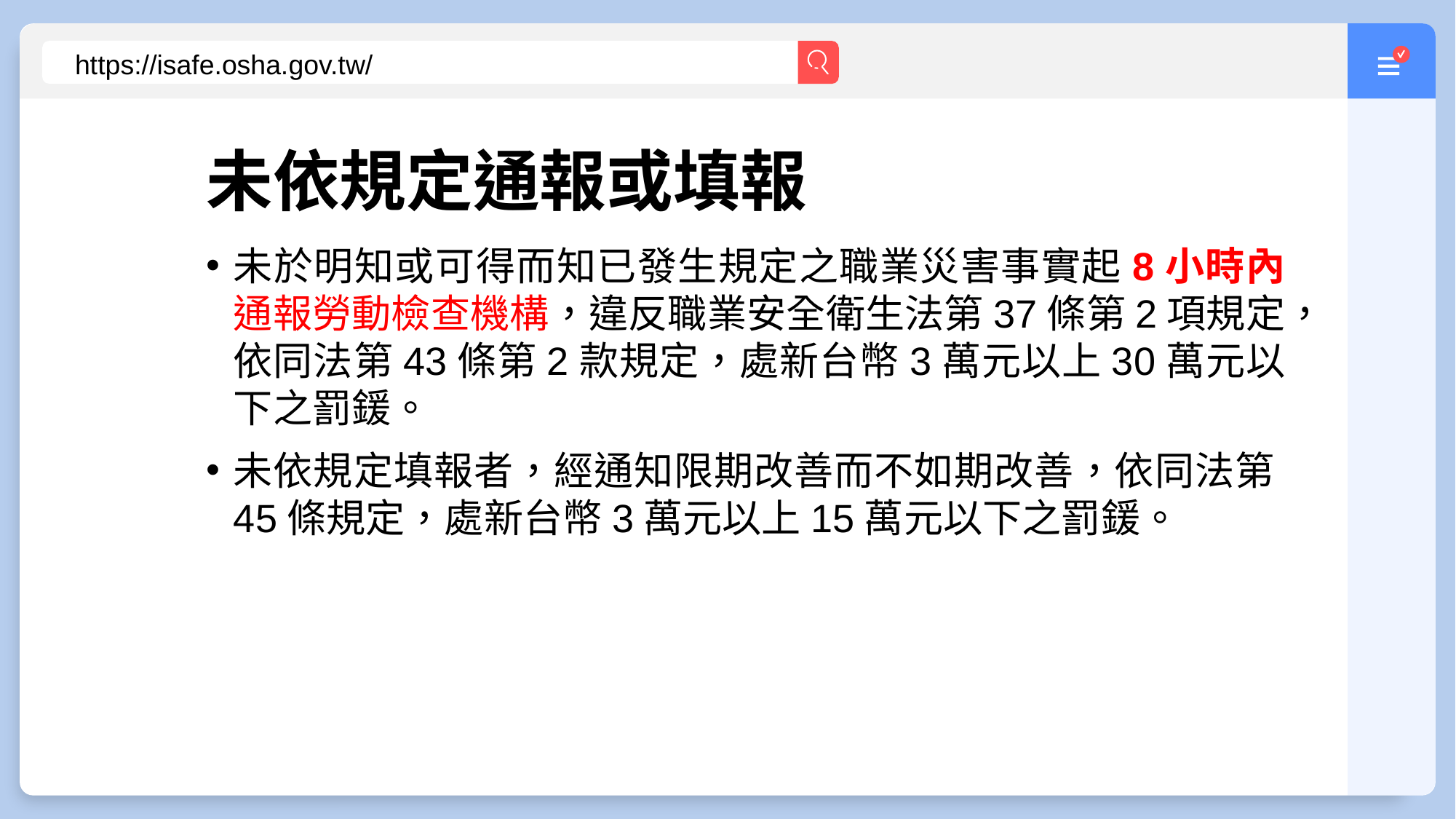

https://isafe.osha.gov.tw/
未依規定通報或填報
未於明知或可得而知已發生規定之職業災害事實起8小時內通報勞動檢查機構，違反職業安全衛生法第37條第2項規定，依同法第43條第2款規定，處新台幣3萬元以上30萬元以下之罰鍰。
未依規定填報者，經通知限期改善而不如期改善，依同法第45條規定，處新台幣3萬元以上15萬元以下之罰鍰。